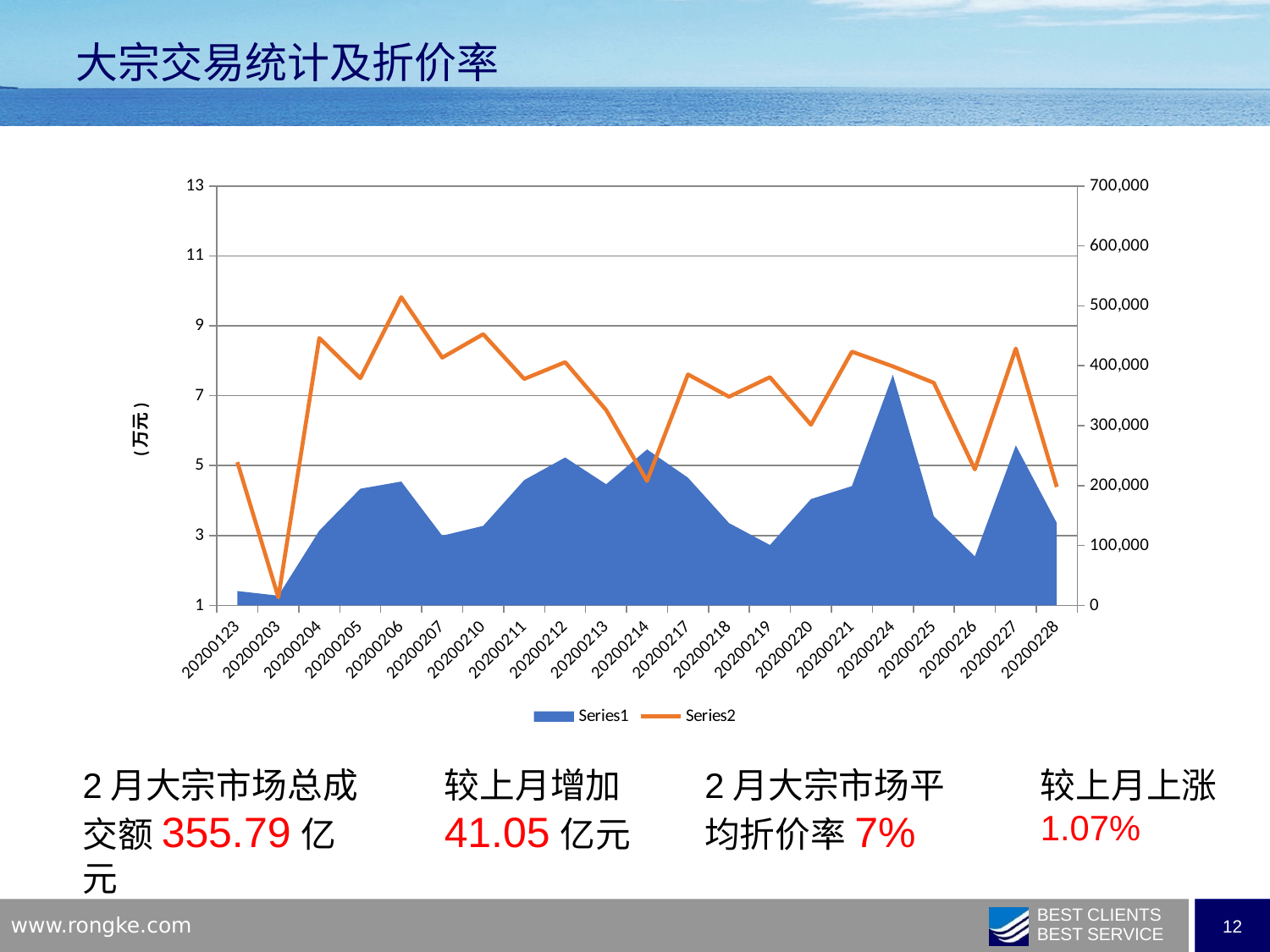

大宗交易统计及折价率

### Chart

| Category |  |  |
|---|---|---|
| 20200123 | 23958.58 | 5.1 |
| 20200203 | 16245.98 | 1.23 |
| 20200204 | 124773.55 | 8.65 |
| 20200205 | 194643.45 | 7.5 |
| 20200206 | 206723.54 | 9.82 |
| 20200207 | 116250.09 | 8.09 |
| 20200210 | 132737.56 | 8.76 |
| 20200211 | 209107.92 | 7.48 |
| 20200212 | 246924.96 | 7.96 |
| 20200213 | 202190.63 | 6.59 |
| 20200214 | 260279.54 | 4.56 |
| 20200217 | 213149.37 | 7.61 |
| 20200218 | 137354.15 | 6.97 |
| 20200219 | 100763.16 | 7.53 |
| 20200220 | 177398.8 | 6.17 |
| 20200221 | 199112.81 | 8.26 |
| 20200224 | 385019.12 | 7.84 |
| 20200225 | 148674.73 | 7.37 |
| 20200226 | 81815.45 | 4.89 |
| 20200227 | 267101.67 | 8.35 |
| 20200228 | 137670.26 | 4.39 |
2月大宗市场总成交额355.79亿元
较上月增加41.05亿元
2月大宗市场平均折价率7%
较上月上涨1.07%